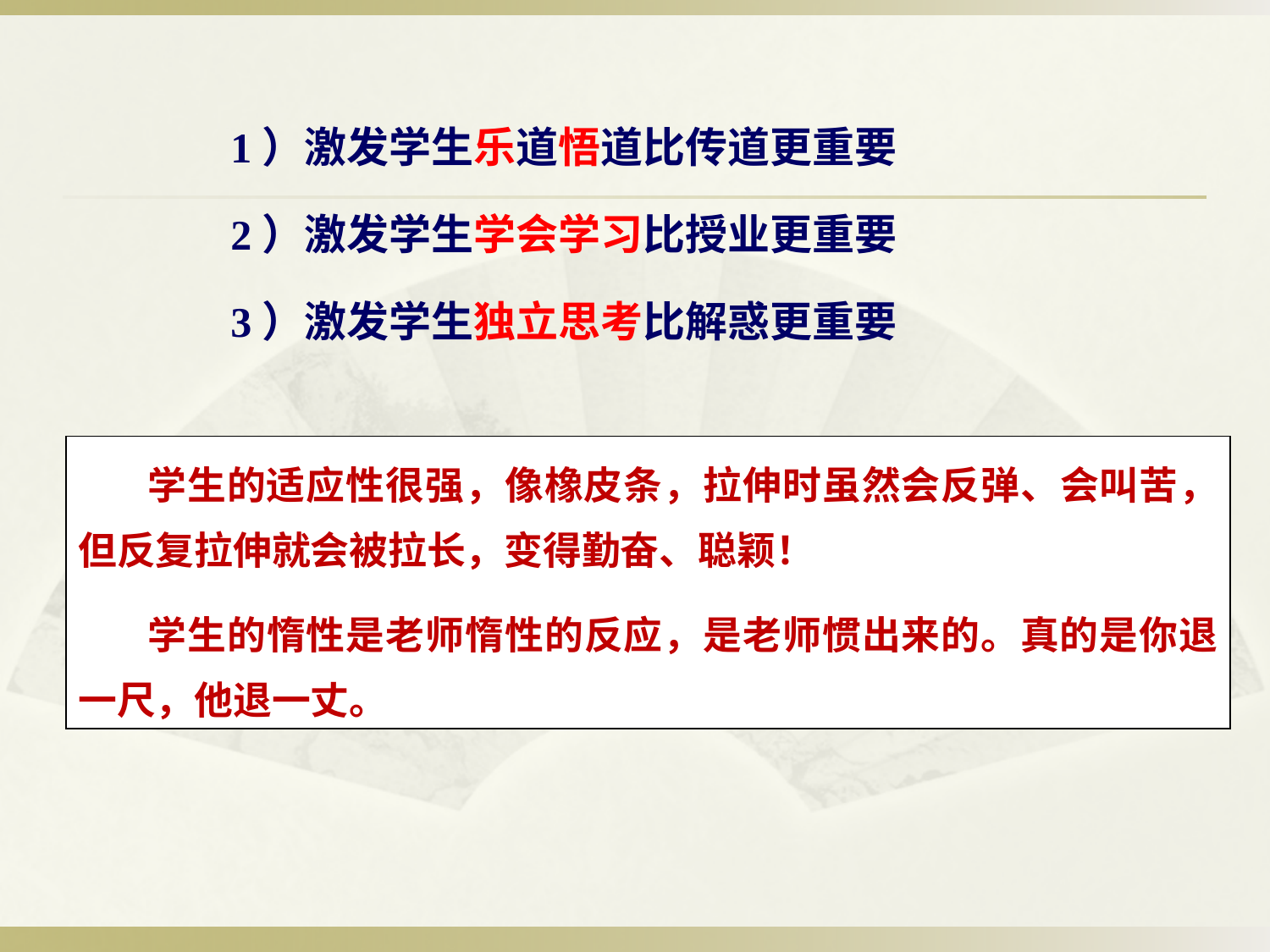

1）激发学生乐道悟道比传道更重要
2）激发学生学会学习比授业更重要
3）激发学生独立思考比解惑更重要

      学生的适应性很强，像橡皮条，拉伸时虽然会反弹、会叫苦，但反复拉伸就会被拉长，变得勤奋、聪颖！
      学生的惰性是老师惰性的反应，是老师惯出来的。真的是你退一尺，他退一丈。